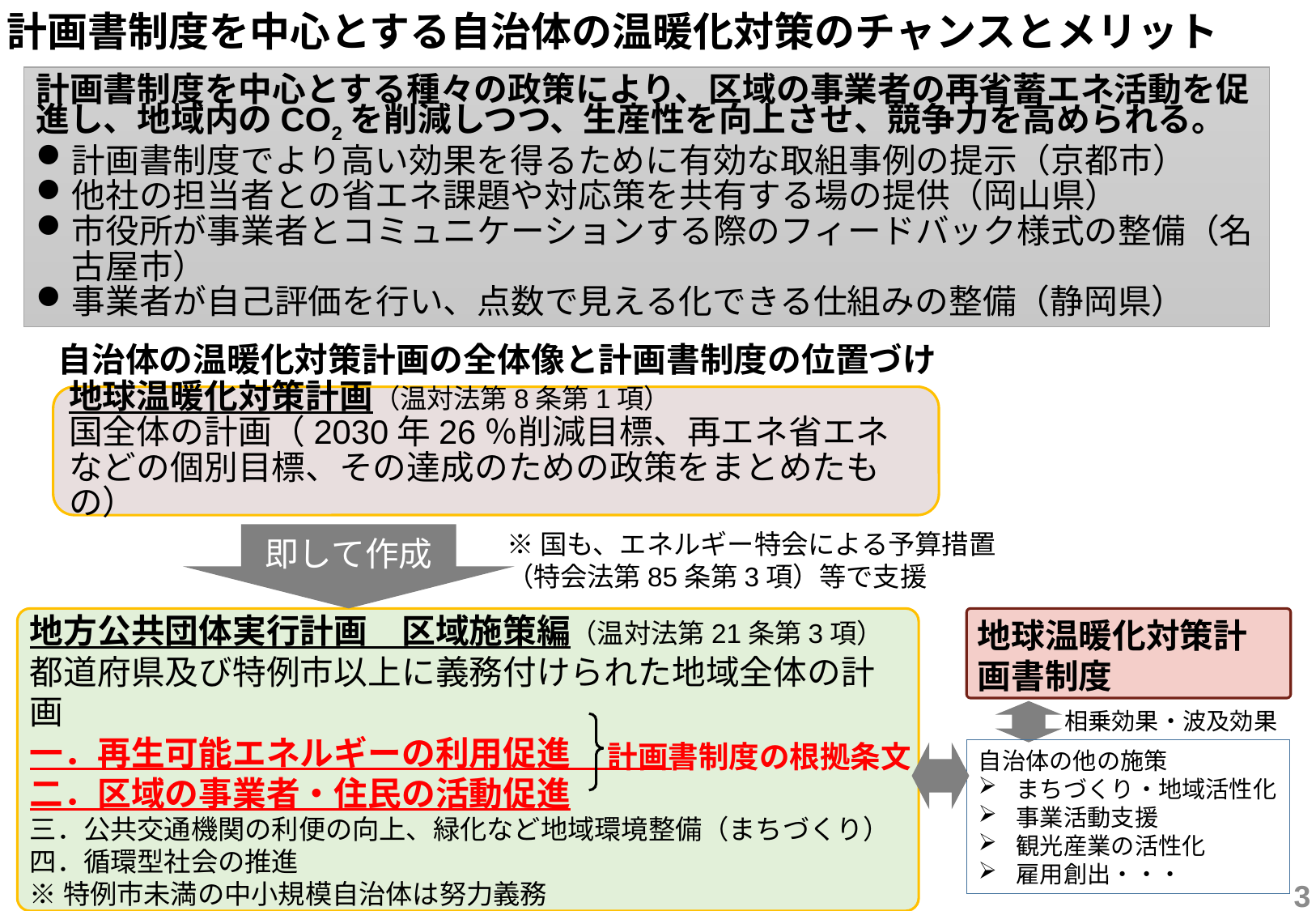

計画書制度を中心とする自治体の温暖化対策のチャンスとメリット
計画書制度を中心とする種々の政策により、区域の事業者の再省蓄エネ活動を促進し、地域内のCO2を削減しつつ、生産性を向上させ、競争力を高められる。
計画書制度でより高い効果を得るために有効な取組事例の提示（京都市）
他社の担当者との省エネ課題や対応策を共有する場の提供（岡山県）
市役所が事業者とコミュニケーションする際のフィードバック様式の整備（名古屋市）
事業者が自己評価を行い、点数で見える化できる仕組みの整備（静岡県）
自治体の温暖化対策計画の全体像と計画書制度の位置づけ
地球温暖化対策計画（温対法第8条第1項）
国全体の計画（2030年26％削減目標、再エネ省エネなどの個別目標、その達成のための政策をまとめたもの）
※国も、エネルギー特会による予算措置（特会法第85条第3項）等で支援
即して作成
地方公共団体実行計画　区域施策編（温対法第21条第3項）
都道府県及び特例市以上に義務付けられた地域全体の計画
一．再生可能エネルギーの利用促進
二．区域の事業者・住民の活動促進
三．公共交通機関の利便の向上、緑化など地域環境整備（まちづくり）
四．循環型社会の推進
※特例市未満の中小規模自治体は努力義務
地球温暖化対策計画書制度
相乗効果・波及効果

計画書制度の根拠条文
自治体の他の施策
まちづくり・地域活性化
事業活動支援
観光産業の活性化
雇用創出・・・

3